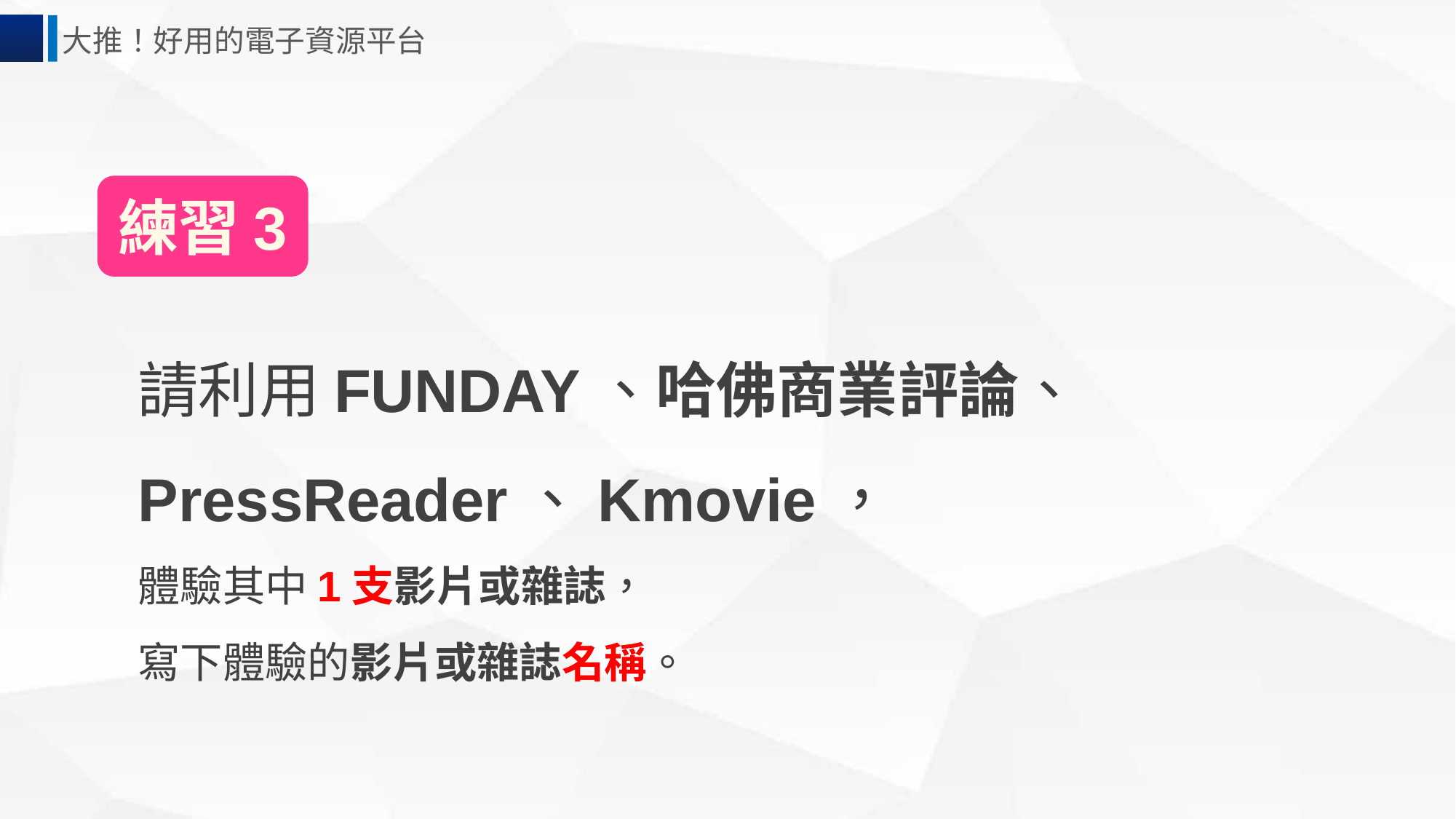

大推！好用的電子資源平台

練習3
請利用FUNDAY、哈佛商業評論、
PressReader、Kmovie，
體驗其中1支影片或雜誌，
寫下體驗的影片或雜誌名稱。